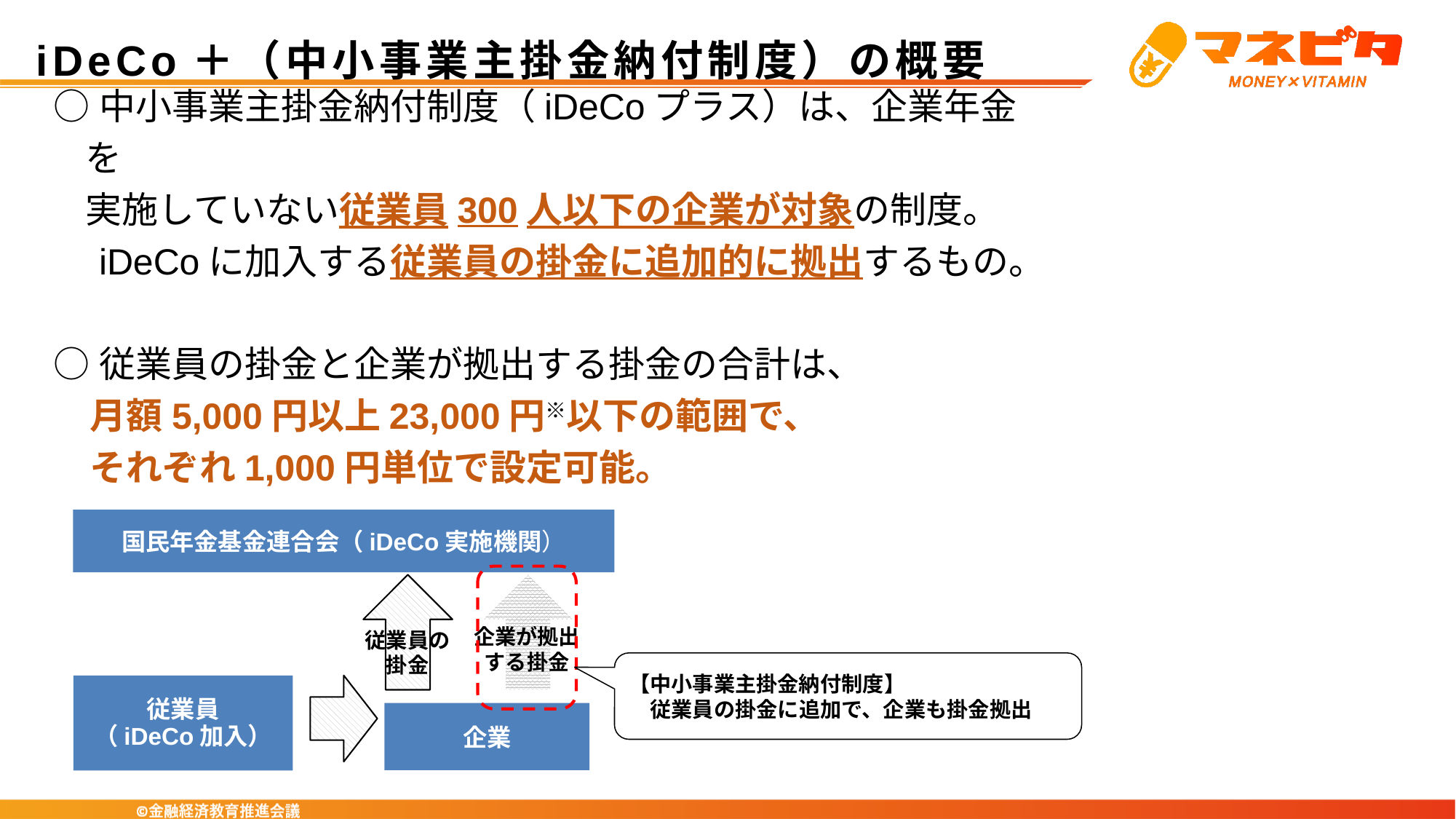

iDeCo＋（中小事業主掛金納付制度）の概要
○中小事業主掛金納付制度（iDeCoプラス）は、企業年金を
実施していない従業員300人以下の企業が対象の制度。
　iDeCoに加入する従業員の掛金に追加的に拠出するもの。

○従業員の掛金と企業が拠出する掛金の合計は、
　月額5,000円以上23,000円※以下の範囲で、
　それぞれ1,000円単位で設定可能。
　※2026年12月から62,000円（予定）
国民年金基金連合会（iDeCo実施機関）

企業が拠出
する掛金
従業員の
掛金
【中小事業主掛金納付制度】
　従業員の掛金に追加で、企業も掛金拠出
従業員
（iDeCo加入）

企業